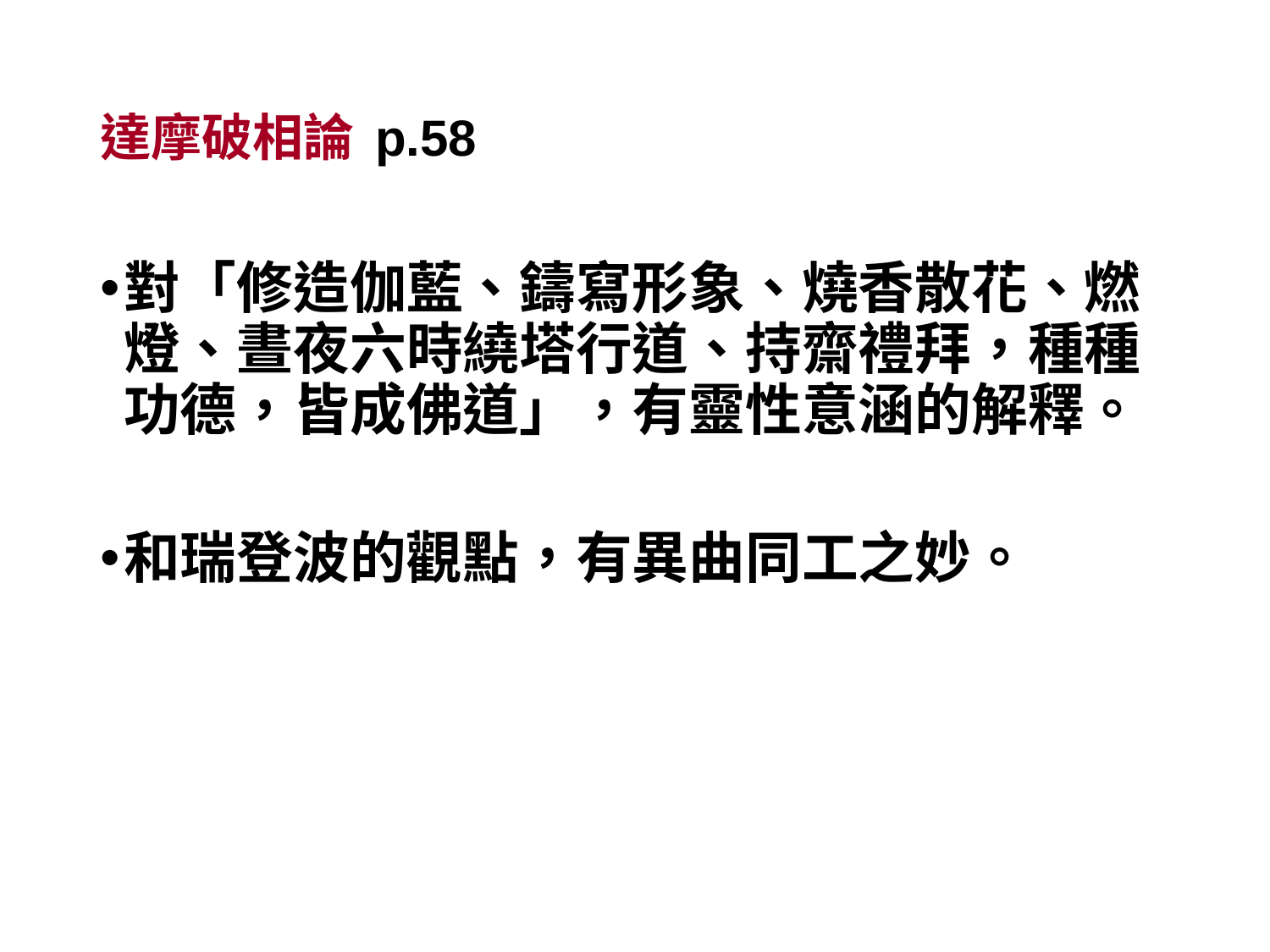

# 達摩破相論 p.58
對「修造伽藍、鑄寫形象、燒香散花、燃燈、晝夜六時繞塔行道、持齋禮拜，種種功德，皆成佛道」，有靈性意涵的解釋。

和瑞登波的觀點，有異曲同工之妙。